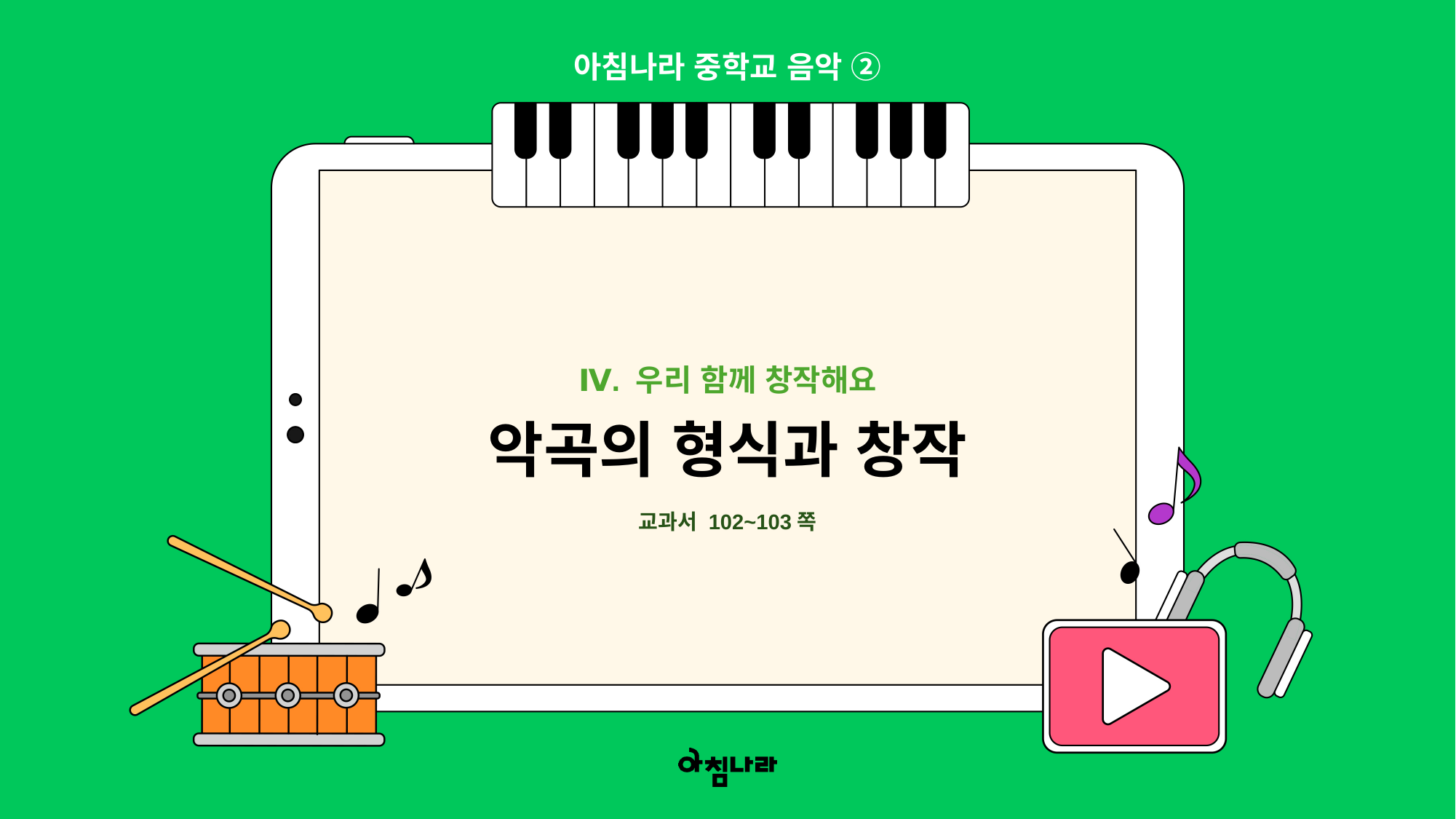

아침나라 중학교 음악 ②
Ⅳ. 우리 함께 창작해요
악곡의 형식과 창작
교과서 102~103쪽